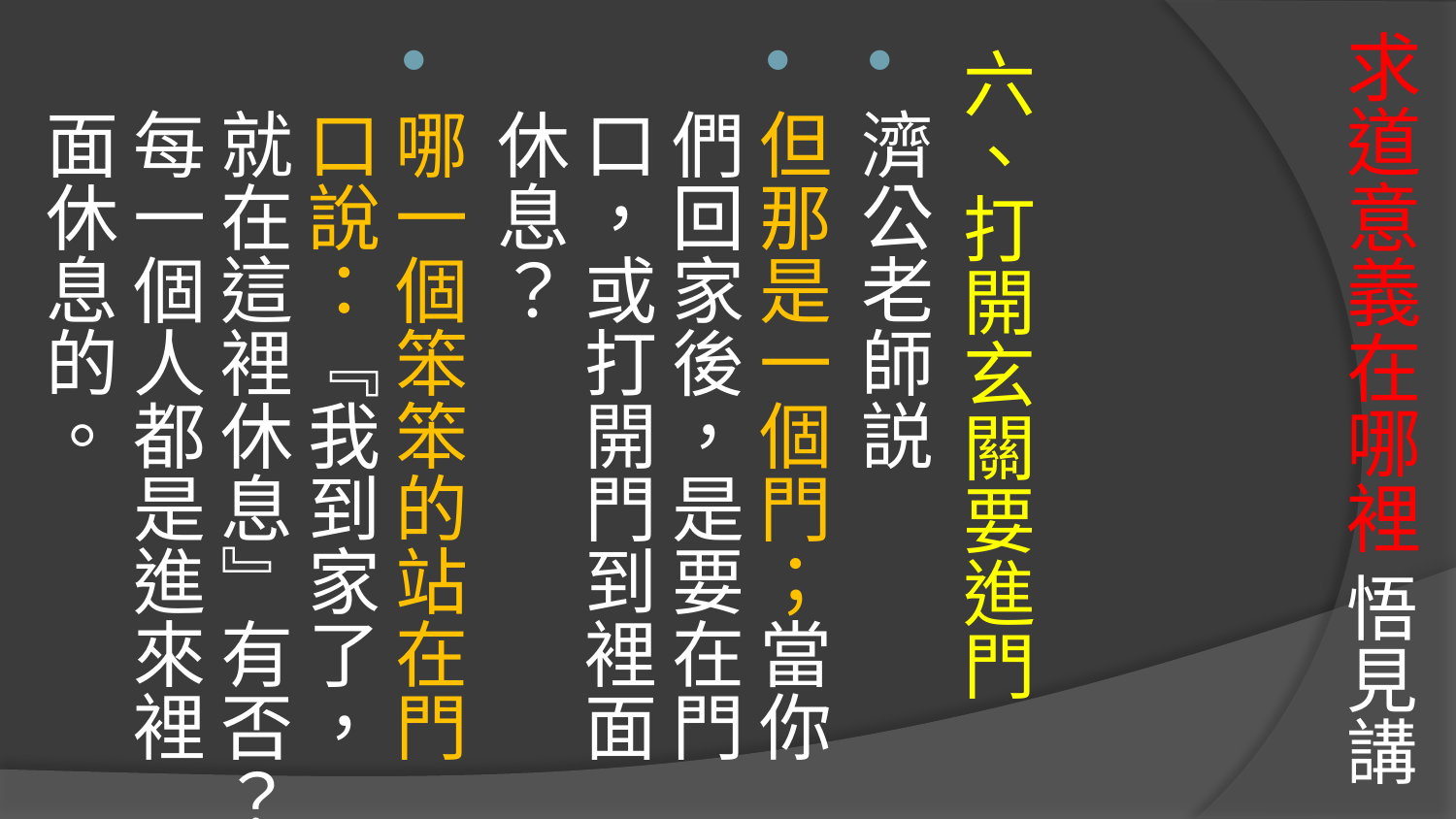

# 求道意義在哪裡 悟見講
六、打開玄關要進門
濟公老師説
但那是一個門；當你們回家後，是要在門口，或打開門到裡面休息？
哪一個笨笨的站在門口說：『我到家了，就在這裡休息』有否？每一個人都是進來裡面休息的。